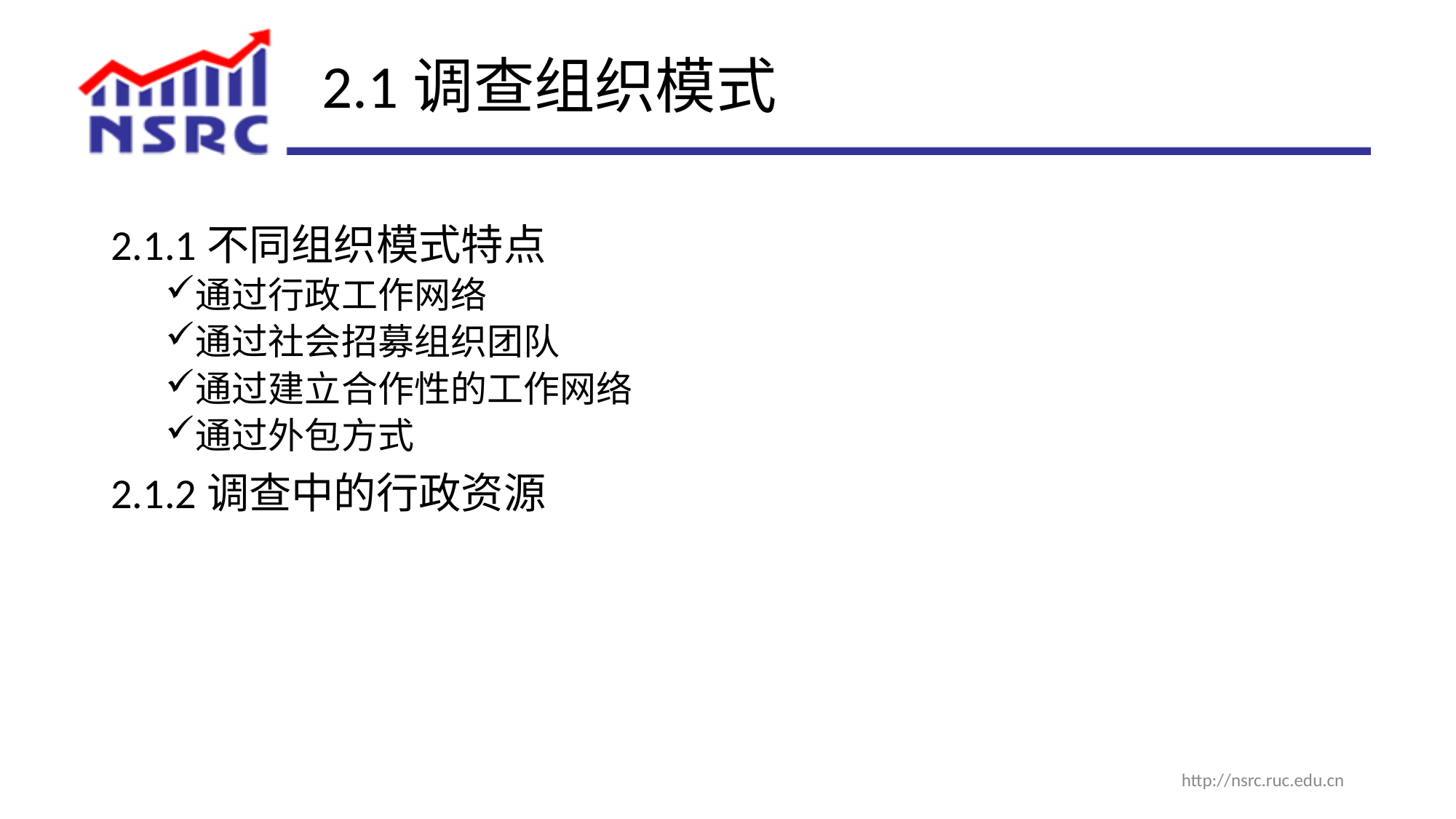

# 2.1调查组织模式
2.1.1不同组织模式特点
通过行政工作网络
通过社会招募组织团队
通过建立合作性的工作网络
通过外包方式
2.1.2调查中的行政资源